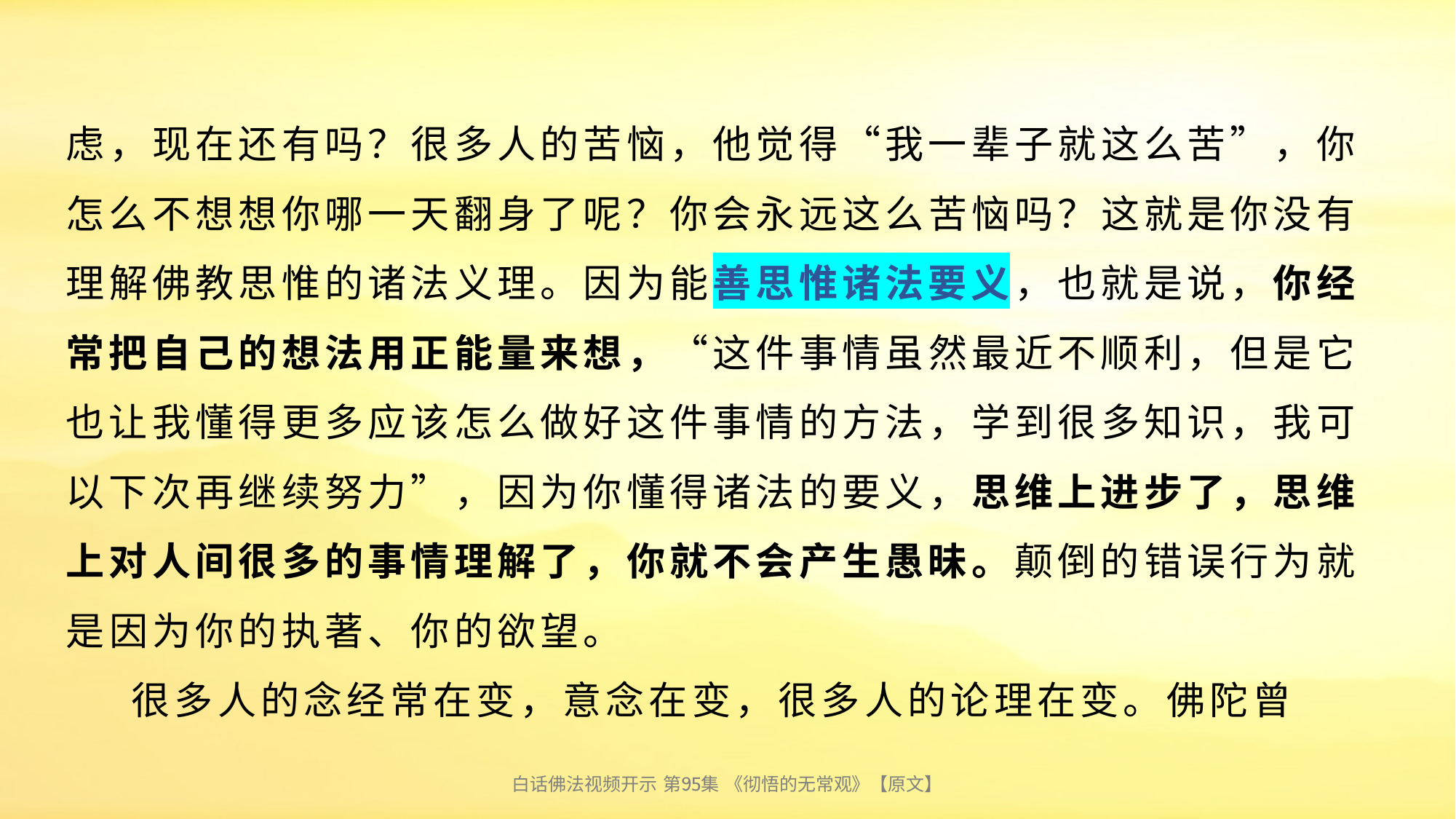

# 虑，现在还有吗？很多人的苦恼，他觉得“我一辈子就这么苦”，你怎么不想想你哪一天翻身了呢？你会永远这么苦恼吗？这就是你没有理解佛教思惟的诸法义理。因为能善思惟诸法要义，也就是说，你经常把自己的想法用正能量来想，“这件事情虽然最近不顺利，但是它也让我懂得更多应该怎么做好这件事情的方法，学到很多知识，我可以下次再继续努力”，因为你懂得诸法的要义，思维上进步了，思维上对人间很多的事情理解了，你就不会产生愚昧。颠倒的错误行为就是因为你的执著、你的欲望。 很多人的念经常在变，意念在变，很多人的论理在变。佛陀曾
白话佛法视频开示 第95集 《彻悟的无常观》【原文】